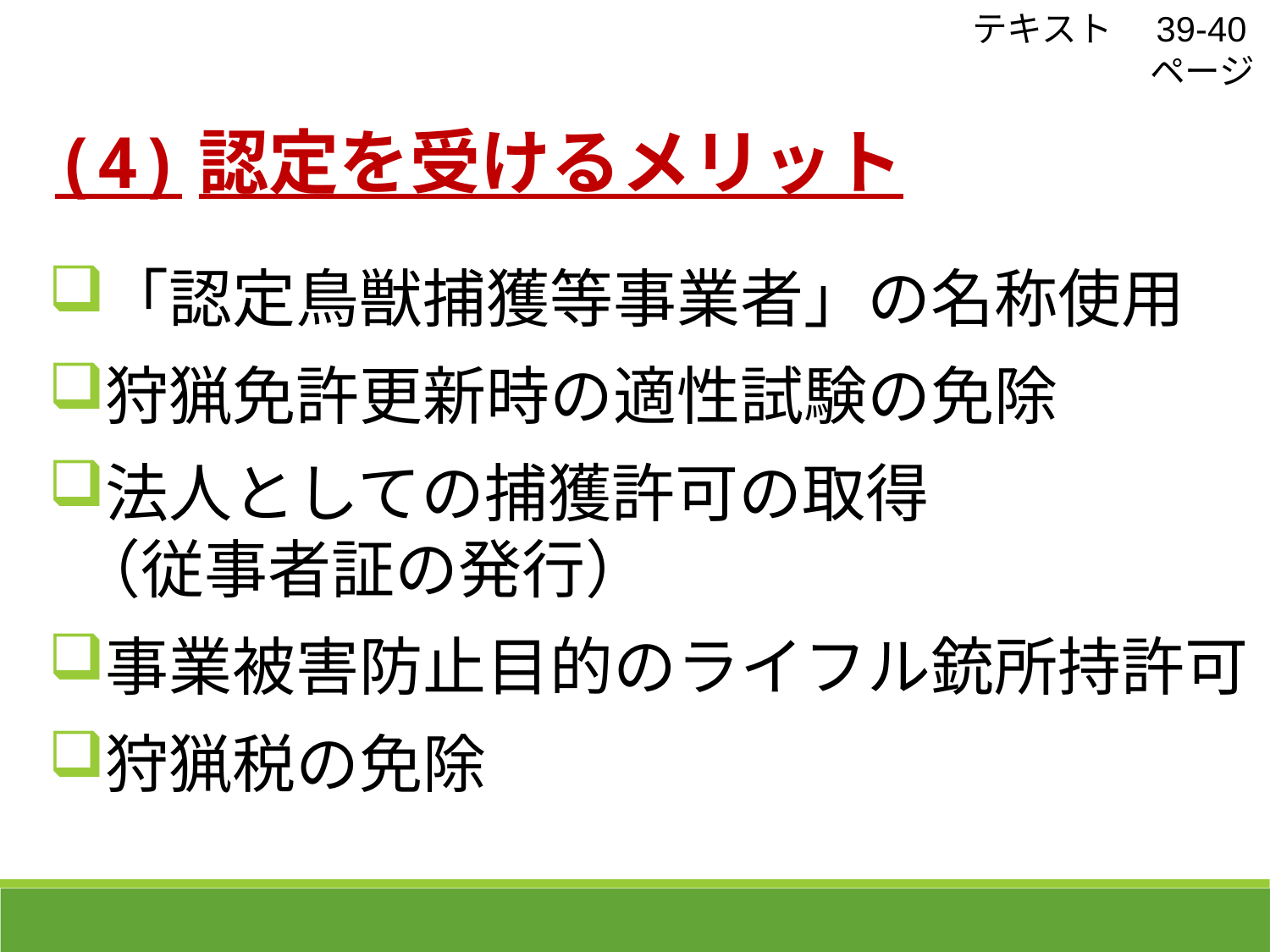

テキスト　39-40ページ
 (4)認定を受けるメリット
「認定鳥獣捕獲等事業者」の名称使用

狩猟免許更新時の適性試験の免除

法人としての捕獲許可の取得
 （従事者証の発行）

事業被害防止目的のライフル銃所持許可

狩猟税の免除